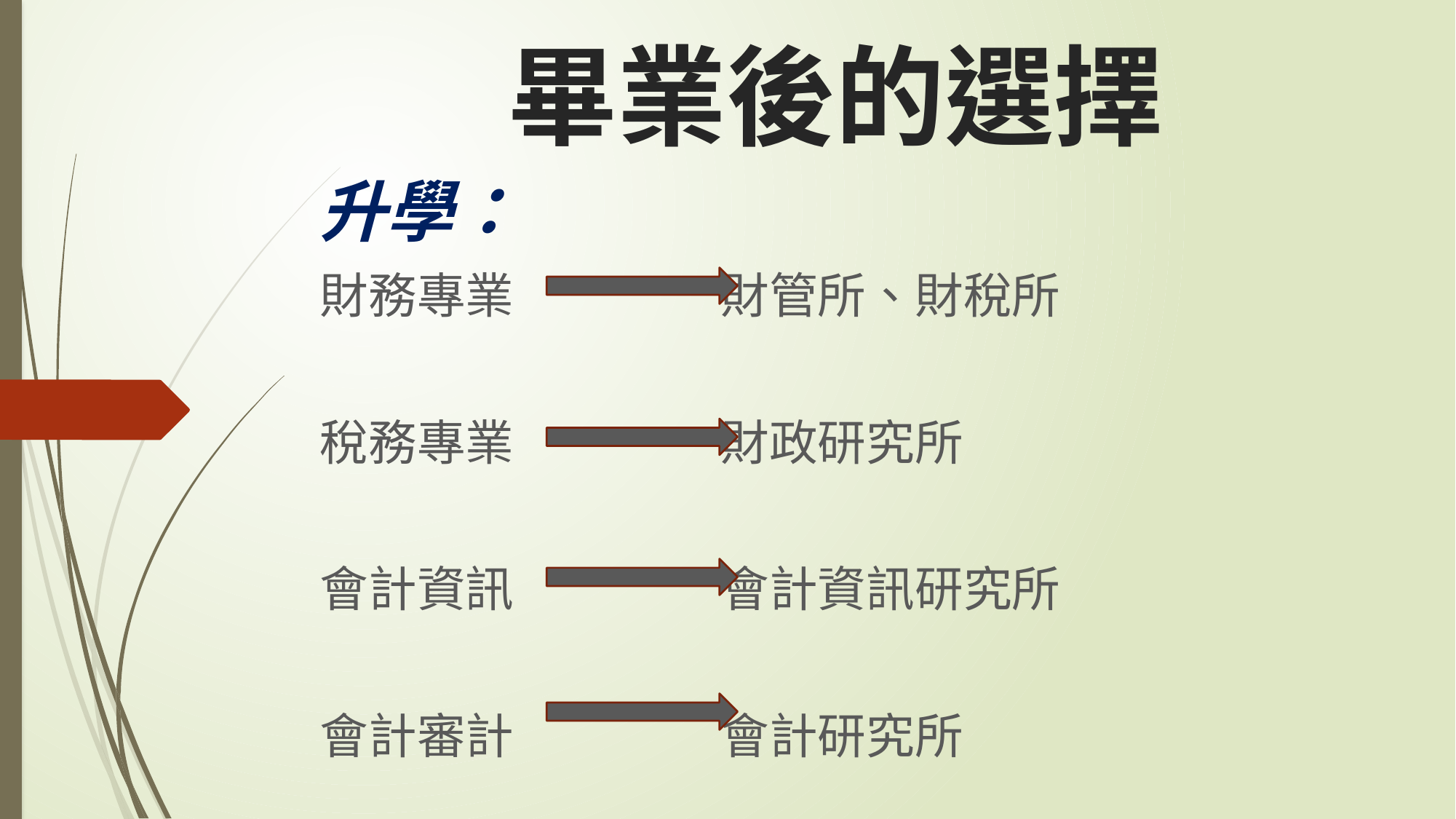

# 畢業後的選擇
升學：
財務專業                   財管所、財稅所

稅務專業                   財政研究所

會計資訊                   會計資訊研究所

會計審計                   會計研究所